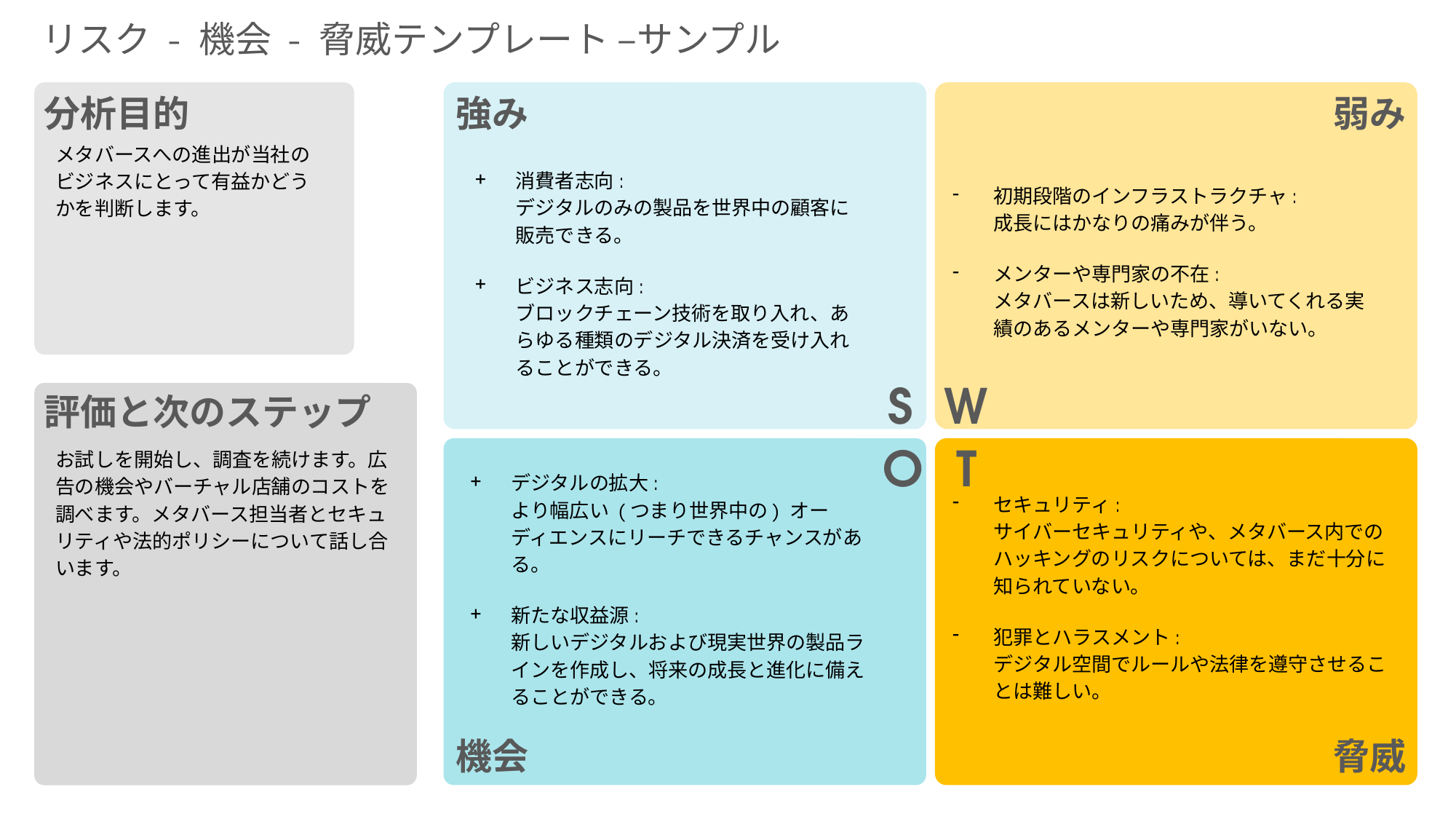

リスク - 機会 - 脅威テンプレート –サンプル

分析目的
強み

弱み
消費者志向:
デジタルのみの製品を世界中の顧客に販売できる。
ビジネス志向:
ブロックチェーン技術を取り入れ、あらゆる種類のデジタル決済を受け入れることができる。
メタバースへの進出が当社のビジネスにとって有益かどうかを判断します。

初期段階のインフラストラクチャ:
成長にはかなりの痛みが伴う。
メンターや専門家の不在:
メタバースは新しいため、導いてくれる実績のあるメンターや専門家がいない。
S
W

評価と次のステップ
O
T
デジタルの拡大:
より幅広い (つまり世界中の) オーディエンスにリーチできるチャンスがある。
新たな収益源:
新しいデジタルおよび現実世界の製品ラインを作成し、将来の成長と進化に備えることができる。

お試しを開始し、調査を続けます。広告の機会やバーチャル店舗のコストを調べます。メタバース担当者とセキュリティや法的ポリシーについて話し合います。

セキュリティ:
サイバーセキュリティや、メタバース内でのハッキングのリスクについては、まだ十分に知られていない。
犯罪とハラスメント:
デジタル空間でルールや法律を遵守させることは難しい。
機会
脅威